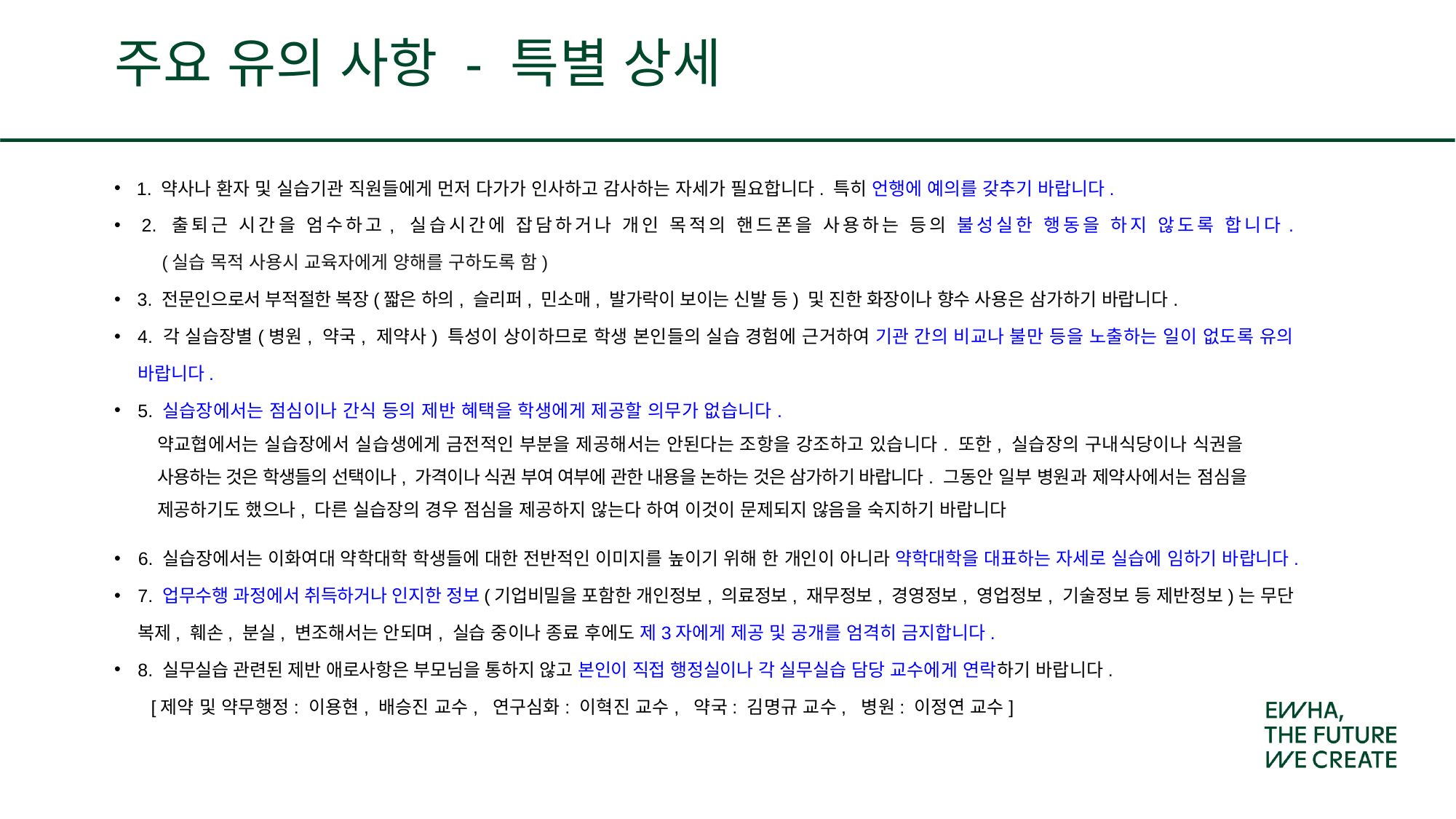

# 주요 유의 사항 - 특별 상세
1. 약사나 환자 및 실습기관 직원들에게 먼저 다가가 인사하고 감사하는 자세가 필요합니다. 특히 언행에 예의를 갖추기 바랍니다.
2. 출퇴근 시간을 엄수하고, 실습시간에 잡담하거나 개인 목적의 핸드폰을 사용하는 등의 불성실한 행동을 하지 않도록 합니다.
    (실습 목적 사용시 교육자에게 양해를 구하도록 함)
3. 전문인으로서 부적절한 복장(짧은 하의, 슬리퍼, 민소매, 발가락이 보이는 신발 등) 및 진한 화장이나 향수 사용은 삼가하기 바랍니다.
4. 각 실습장별(병원, 약국, 제약사) 특성이 상이하므로 학생 본인들의 실습 경험에 근거하여 기관 간의 비교나 불만 등을 노출하는 일이 없도록 유의 바랍니다.
5. 실습장에서는 점심이나 간식 등의 제반 혜택을 학생에게 제공할 의무가 없습니다.

6. 실습장에서는 이화여대 약학대학 학생들에 대한 전반적인 이미지를 높이기 위해 한 개인이 아니라 약학대학을 대표하는 자세로 실습에 임하기 바랍니다.
7. 업무수행 과정에서 취득하거나 인지한 정보(기업비밀을 포함한 개인정보, 의료정보, 재무정보, 경영정보, 영업정보, 기술정보 등 제반정보)는 무단 복제, 훼손, 분실, 변조해서는 안되며, 실습 중이나 종료 후에도 제3자에게 제공 및 공개를 엄격히 금지합니다.
8. 실무실습 관련된 제반 애로사항은 부모님을 통하지 않고 본인이 직접 행정실이나 각 실무실습 담당 교수에게 연락하기 바랍니다.
       [제약 및 약무행정: 이용현, 배승진 교수,  연구심화: 이혁진 교수,  약국: 김명규 교수,  병원: 이정연 교수]
약교협에서는 실습장에서 실습생에게 금전적인 부분을 제공해서는 안된다는 조항을 강조하고 있습니다. 또한, 실습장의 구내식당이나 식권을 사용하는 것은 학생들의 선택이나, 가격이나 식권 부여 여부에 관한 내용을 논하는 것은 삼가하기 바랍니다. 그동안 일부 병원과 제약사에서는 점심을 제공하기도 했으나, 다른 실습장의 경우 점심을 제공하지 않는다 하여 이것이 문제되지 않음을 숙지하기 바랍니다